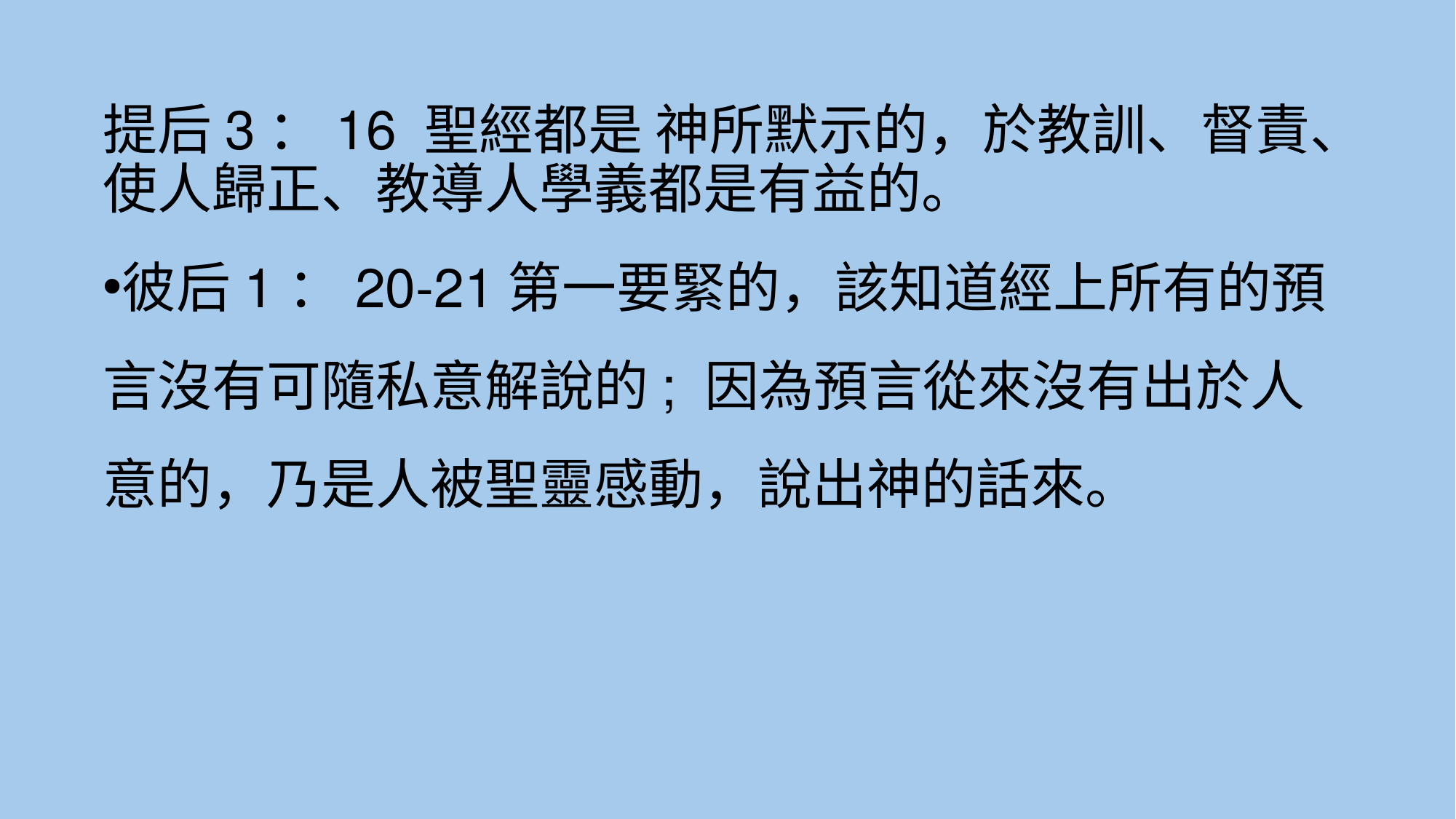

提后3：16 聖經都是 神所默示的，於教訓、督責、使人歸正、教導人學義都是有益的。
彼后1：20-21第一要緊的，該知道經上所有的預言沒有可隨私意解說的; 因為預言從來沒有出於人意的，乃是人被聖靈感動，說出神的話來。